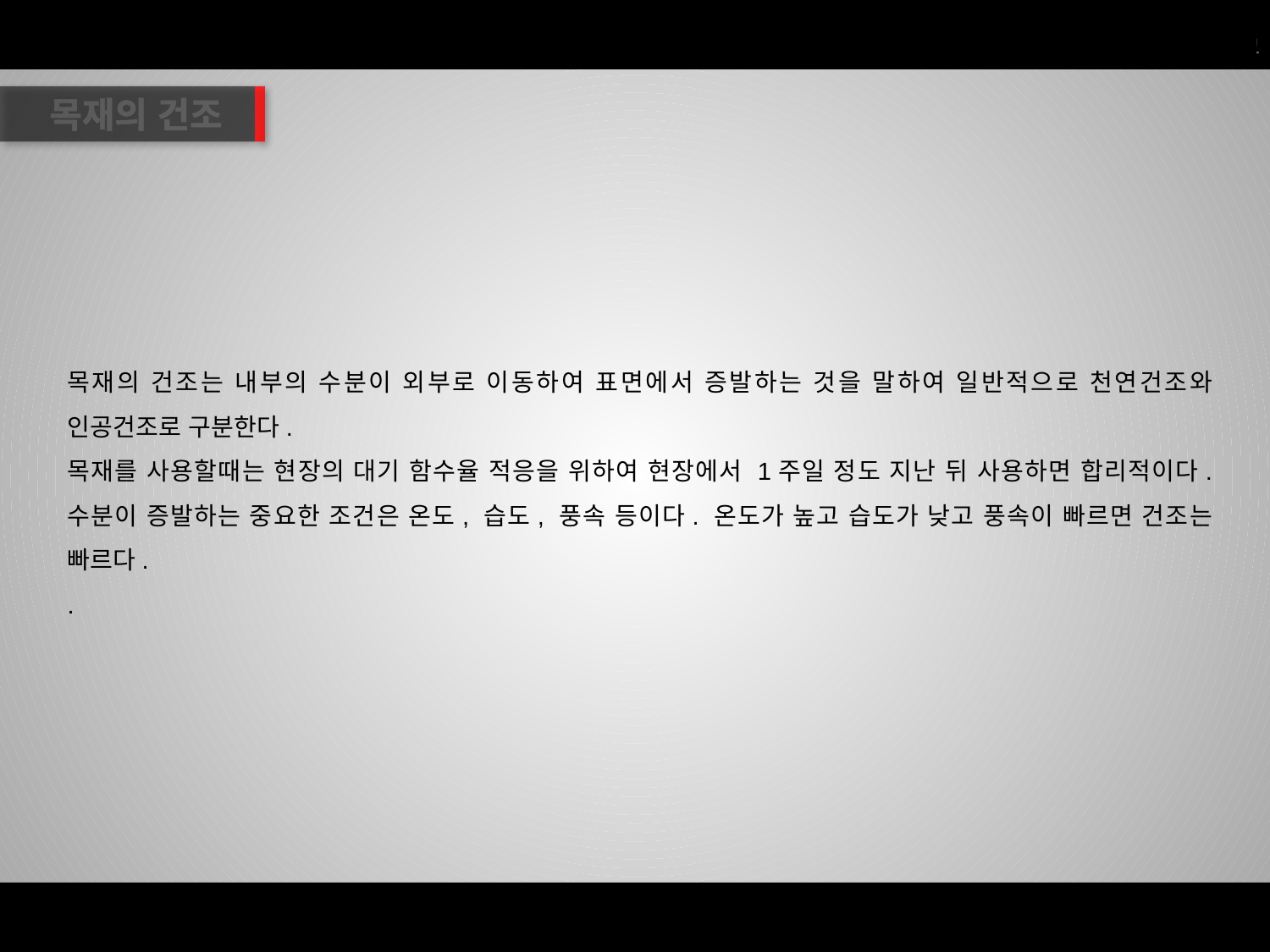

목재의 건조

목재의 건조는 내부의 수분이 외부로 이동하여 표면에서 증발하는 것을 말하여 일반적으로 천연건조와 인공건조로 구분한다.
목재를 사용할때는 현장의 대기 함수율 적응을 위하여 현장에서 1주일 정도 지난 뒤 사용하면 합리적이다. 수분이 증발하는 중요한 조건은 온도, 습도, 풍속 등이다. 온도가 높고 습도가 낮고 풍속이 빠르면 건조는 빠르다.
.